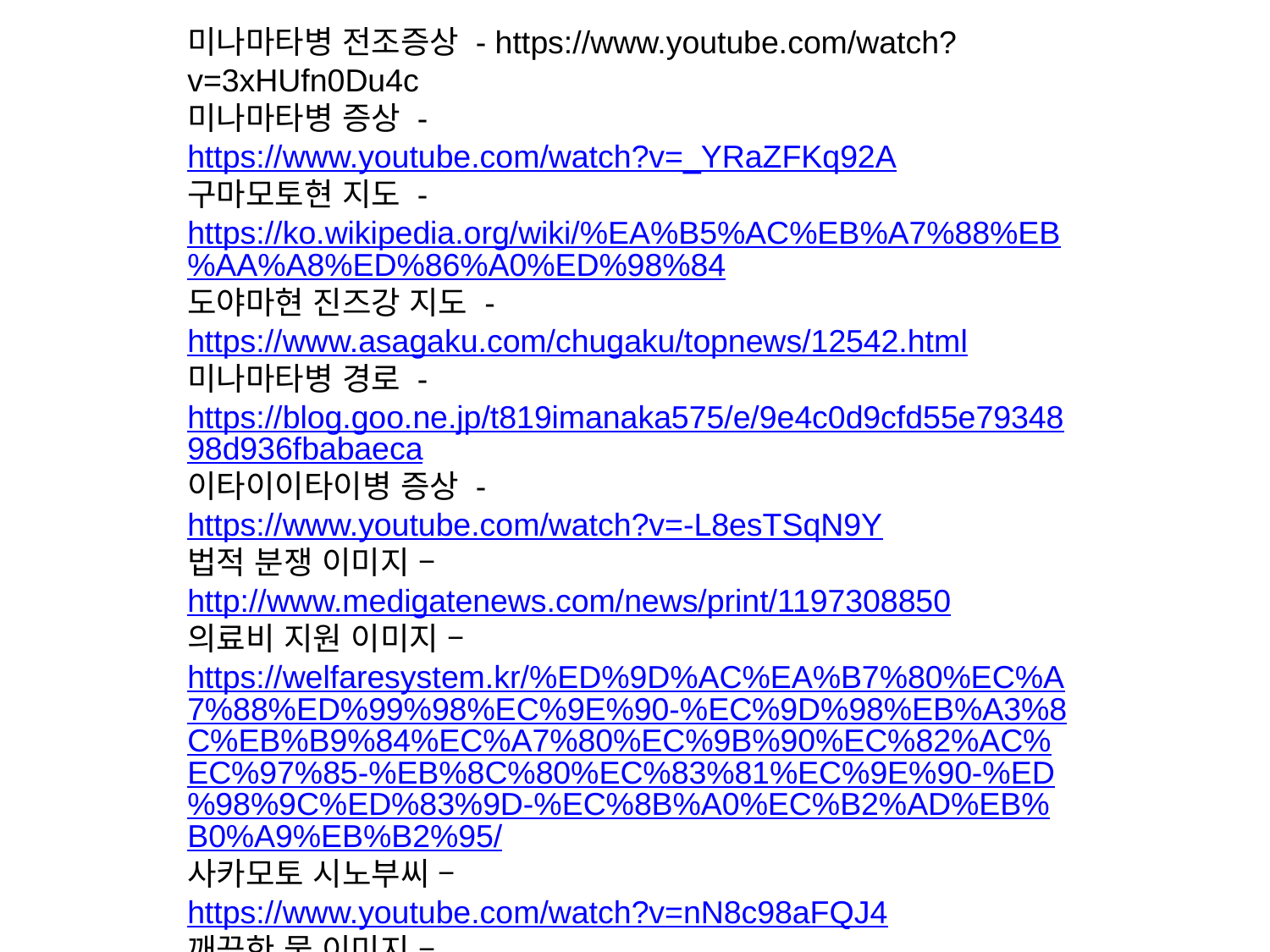

미나마타병 전조증상 - https://www.youtube.com/watch?v=3xHUfn0Du4c
미나마타병 증상 - https://www.youtube.com/watch?v=_YRaZFKq92A
구마모토현 지도 - https://ko.wikipedia.org/wiki/%EA%B5%AC%EB%A7%88%EB%AA%A8%ED%86%A0%ED%98%84
도야마현 진즈강 지도 - https://www.asagaku.com/chugaku/topnews/12542.html
미나마타병 경로 -
https://blog.goo.ne.jp/t819imanaka575/e/9e4c0d9cfd55e7934898d936fbabaeca
이타이이타이병 증상 - https://www.youtube.com/watch?v=-L8esTSqN9Y
법적 분쟁 이미지 –
http://www.medigatenews.com/news/print/1197308850
의료비 지원 이미지 –
https://welfaresystem.kr/%ED%9D%AC%EA%B7%80%EC%A7%88%ED%99%98%EC%9E%90-%EC%9D%98%EB%A3%8C%EB%B9%84%EC%A7%80%EC%9B%90%EC%82%AC%EC%97%85-%EB%8C%80%EC%83%81%EC%9E%90-%ED%98%9C%ED%83%9D-%EC%8B%A0%EC%B2%AD%EB%B0%A9%EB%B2%95/
사카모토 시노부씨 –
https://www.youtube.com/watch?v=nN8c98aFQJ4
깨끗한 물 이미지 –
https://www.epnnews.com/news/articleView.html?idxno=3967